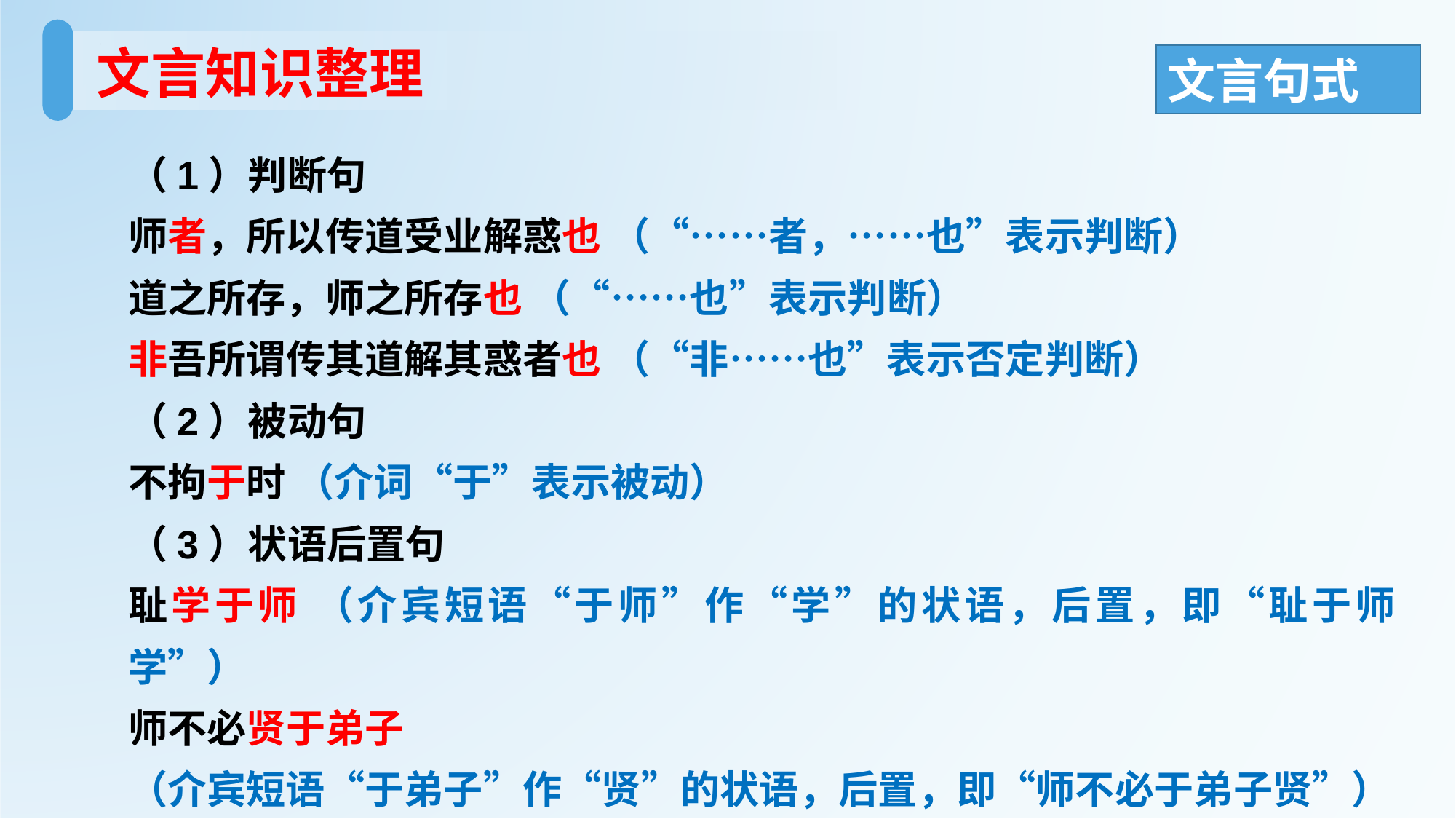

文言知识整理
文言句式
（1）判断句
师者，所以传道受业解惑也 （“……者，……也”表示判断）
道之所存，师之所存也 （“……也”表示判断）
非吾所谓传其道解其惑者也 （“非……也”表示否定判断）
（2）被动句
不拘于时 （介词“于”表示被动）
（3）状语后置句
耻学于师 （介宾短语“于师”作“学”的状语，后置，即“耻于师学”）
师不必贤于弟子
（介宾短语“于弟子”作“贤”的状语，后置，即“师不必于弟子贤”）